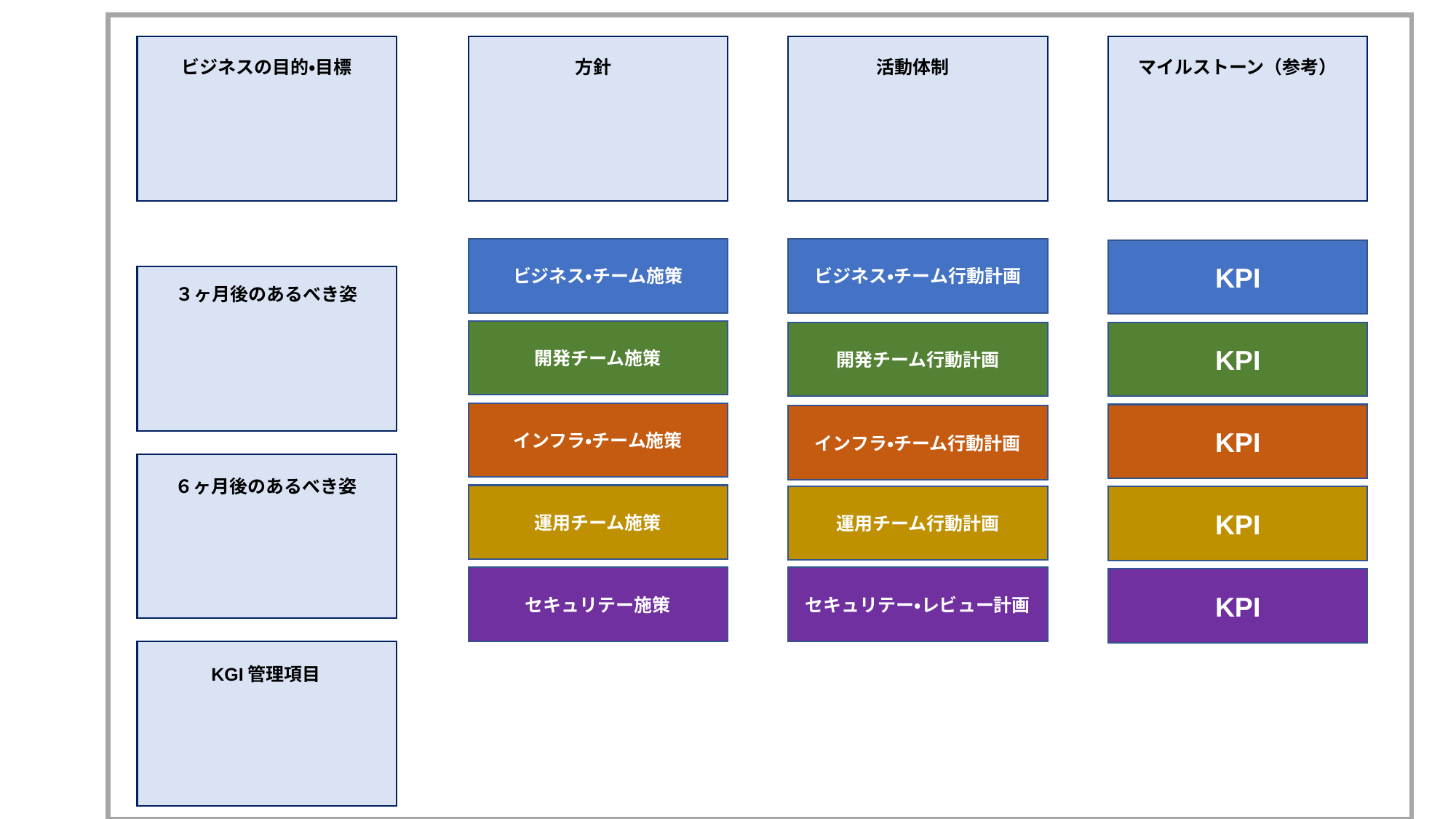

活動体制
マイルストーン（参考）
ビジネスの目的・目標
方針
ビジネス・チーム施策
ビジネス・チーム行動計画
KPI

３ヶ月後のあるべき姿
開発チーム施策
開発チーム行動計画
KPI
インフラ・チーム施策
KPI
インフラ・チーム行動計画

６ヶ月後のあるべき姿
運用チーム施策
運用チーム行動計画
KPI
セキュリテー施策
セキュリテー・レビュー計画
KPI

KGI管理項目